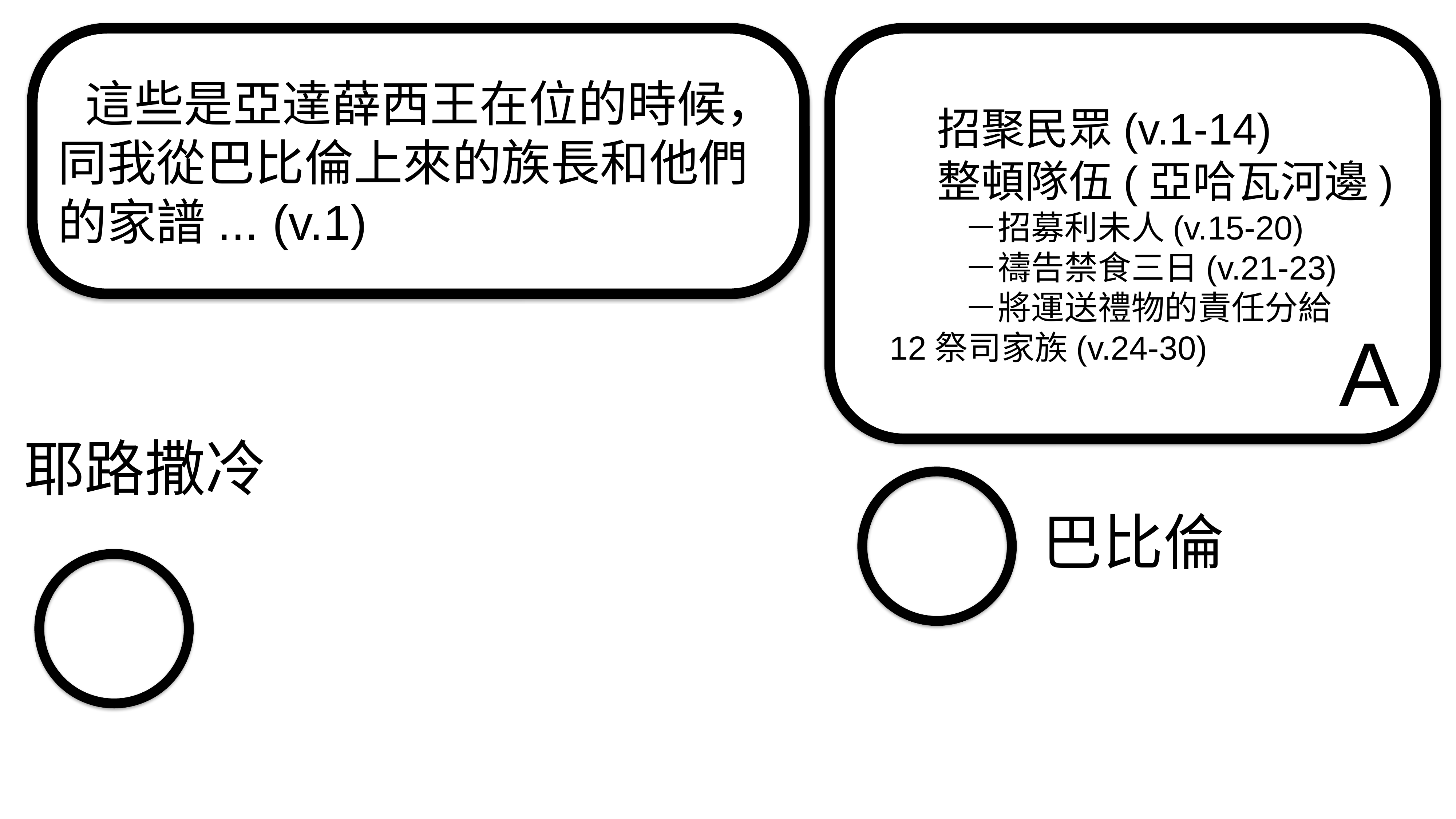

招聚民眾(v.1-14)
整頓隊伍(亞哈瓦河邊)
－招募利未人(v.15-20)
－禱告禁食三日(v.21-23)
－將運送禮物的責任分給
12祭司家族(v.24-30)
這些是亞達薛西王在位的時候，同我從巴比倫上來的族長和他們的家譜... (v.1)

以斯拉
從巴比倫到耶路撒冷
A
耶路撒冷

巴比倫